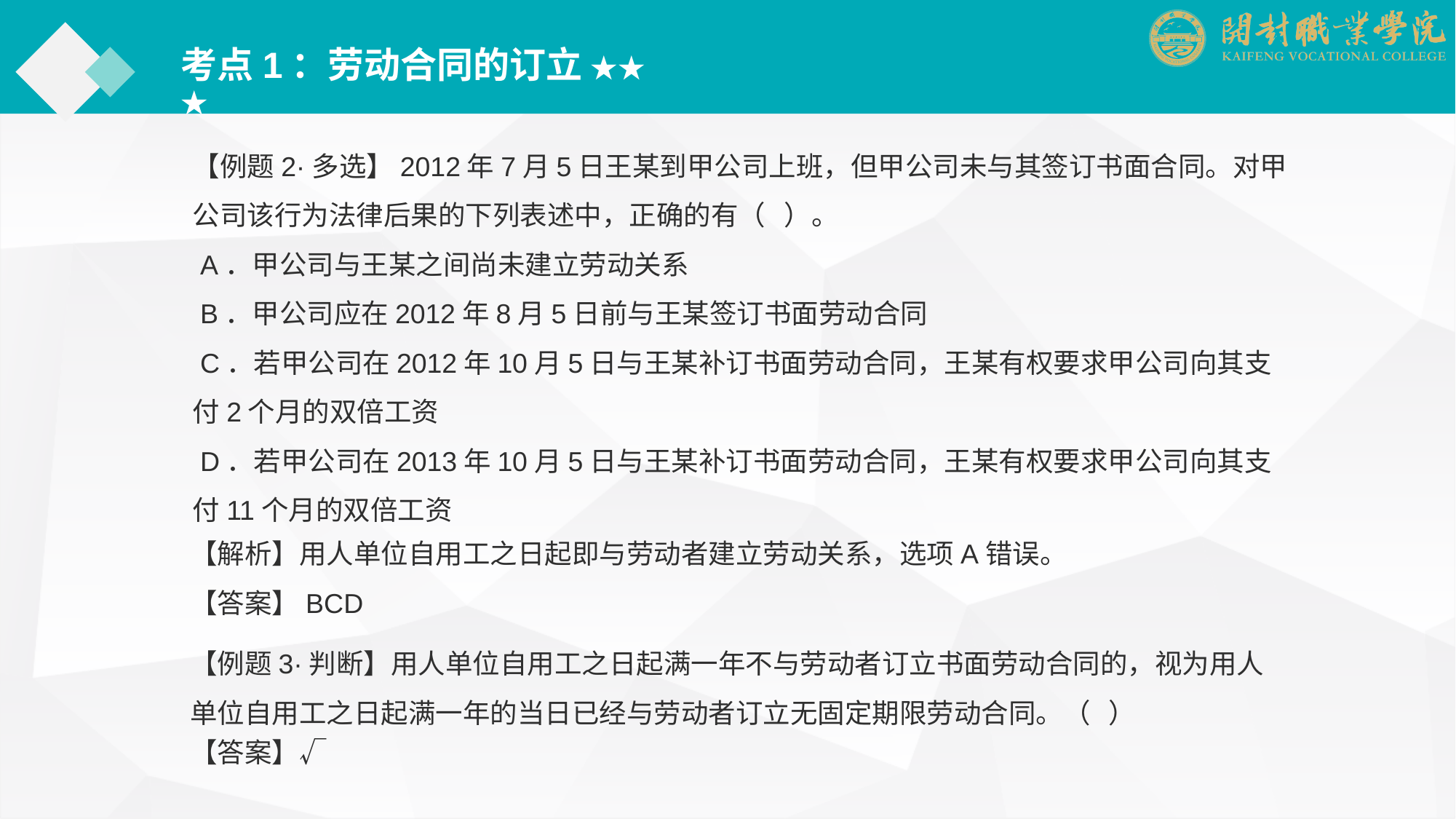

考点1：劳动合同的订立 ★★★
【例题2·多选】2012年7月5日王某到甲公司上班，但甲公司未与其签订书面合同。对甲公司该行为法律后果的下列表述中，正确的有（   ）。
 A．甲公司与王某之间尚未建立劳动关系
 B．甲公司应在2012年8月5日前与王某签订书面劳动合同
 C．若甲公司在2012年10月5日与王某补订书面劳动合同，王某有权要求甲公司向其支付2个月的双倍工资
 D．若甲公司在2013年10月5日与王某补订书面劳动合同，王某有权要求甲公司向其支付11个月的双倍工资
【解析】用人单位自用工之日起即与劳动者建立劳动关系，选项A错误。
【答案】BCD
【例题3·判断】用人单位自用工之日起满一年不与劳动者订立书面劳动合同的，视为用人单位自用工之日起满一年的当日已经与劳动者订立无固定期限劳动合同。（   ）
【答案】√